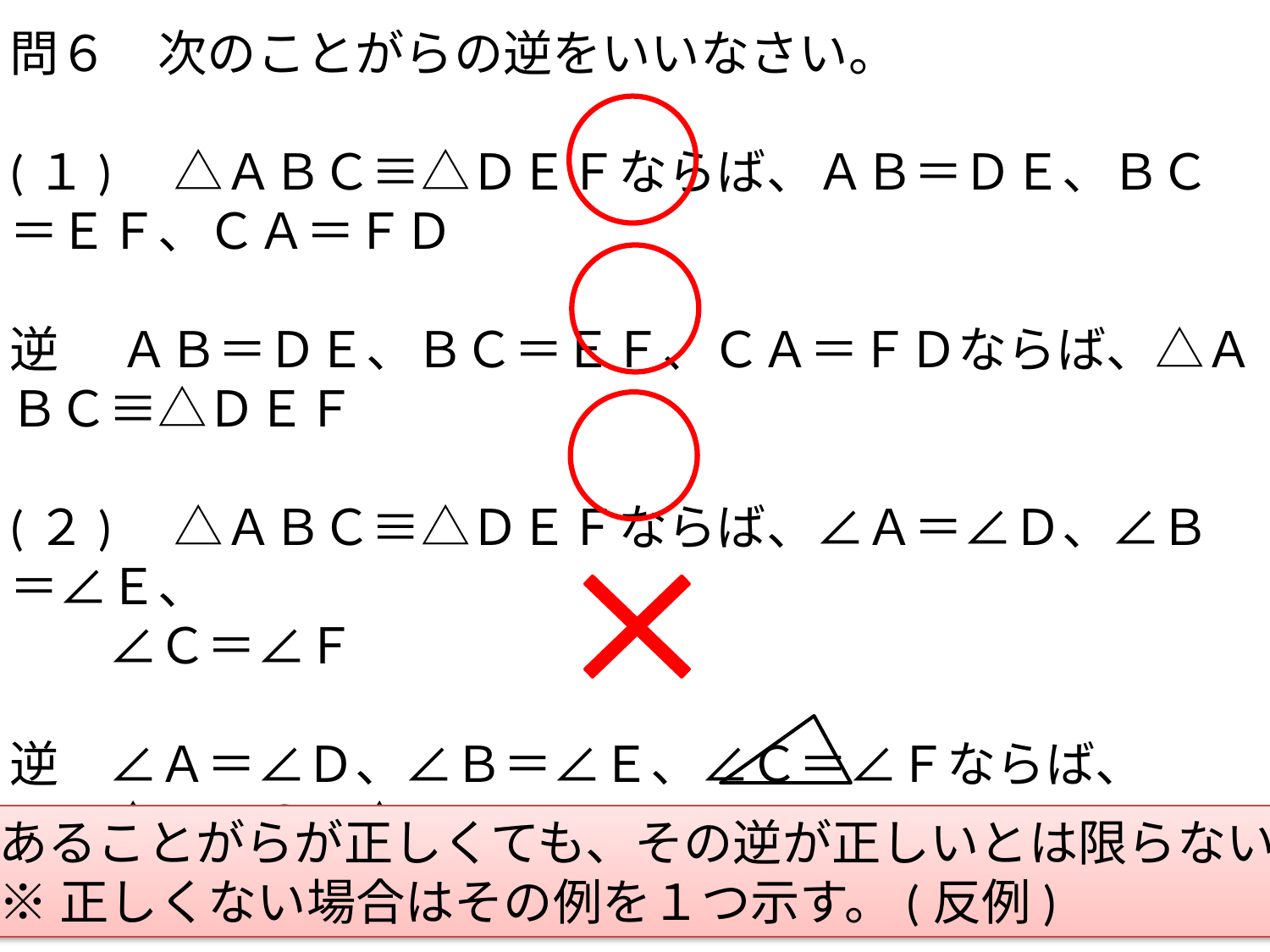

問６　次のことがらの逆をいいなさい。

(１)　△ＡＢＣ≡△ＤＥＦならば、ＡＢ＝ＤＥ、ＢＣ＝ＥＦ、ＣＡ＝ＦＤ

逆　 ＡＢ＝ＤＥ、ＢＣ＝ＥＦ、ＣＡ＝ＦＤならば、△ＡＢＣ≡△ＤＥＦ

(２)　△ＡＢＣ≡△ＤＥＦならば、∠Ａ＝∠Ｄ、∠Ｂ＝∠Ｅ、
　　∠Ｃ＝∠Ｆ

逆　∠Ａ＝∠Ｄ、∠Ｂ＝∠Ｅ、∠Ｃ＝∠Ｆならば、
　　△ＡＢＣ≡△ＤＥＦ

#

あることがらが正しくても、その逆が正しいとは限らない
※正しくない場合はその例を１つ示す。(反例)